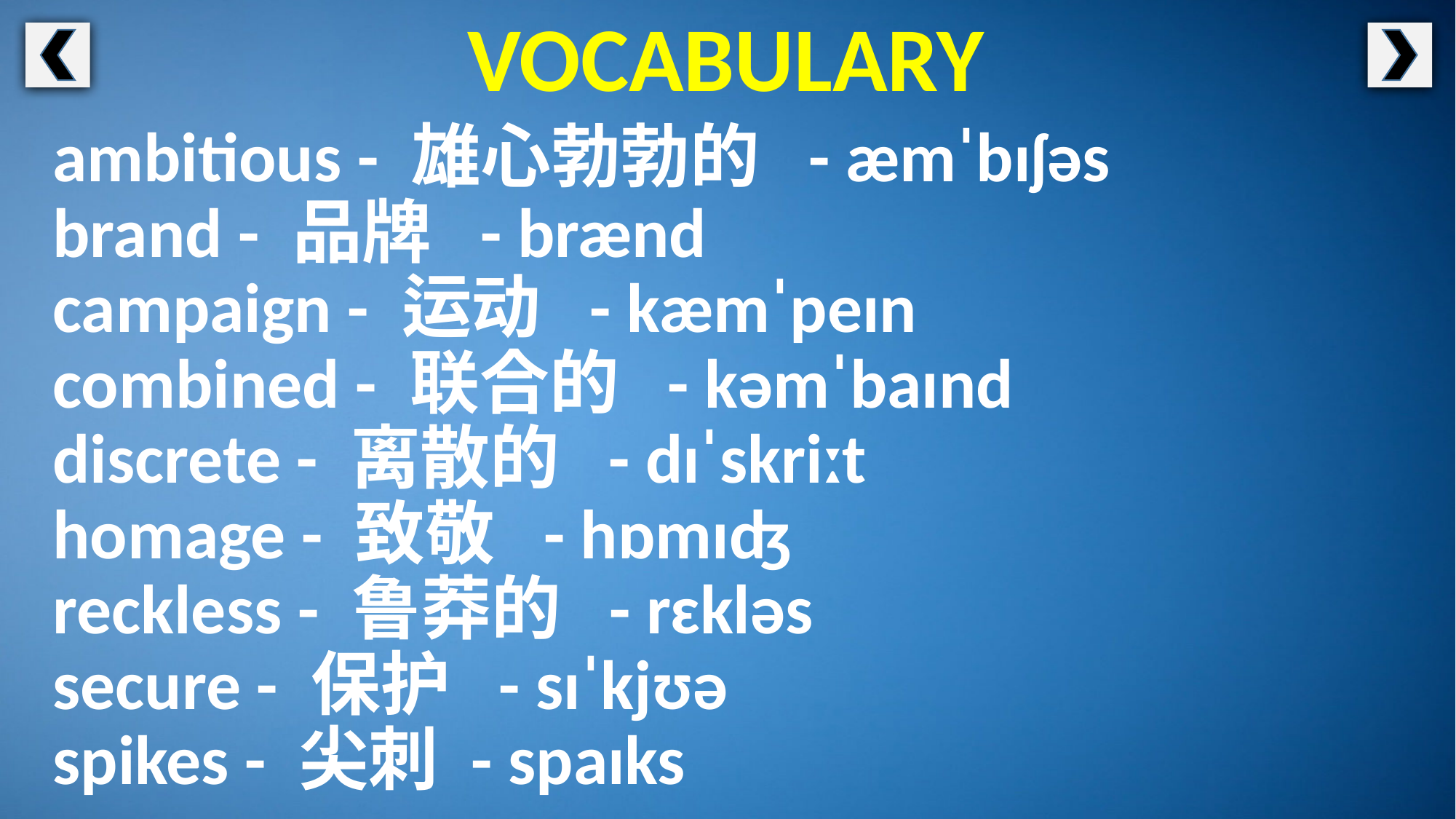

VOCABULARY
ambitious - 雄心勃勃的  - æmˈbɪʃəs
brand - 品牌  - brænd
campaign - 运动  - kæmˈpeɪn
combined - 联合的  - kəmˈbaɪnd
discrete - 离散的  - dɪˈskriːt
homage - 致敬  - hɒmɪʤ
reckless - 鲁莽的  - rɛkləs
secure - 保护  - sɪˈkjʊə
spikes - 尖刺 - spaɪks